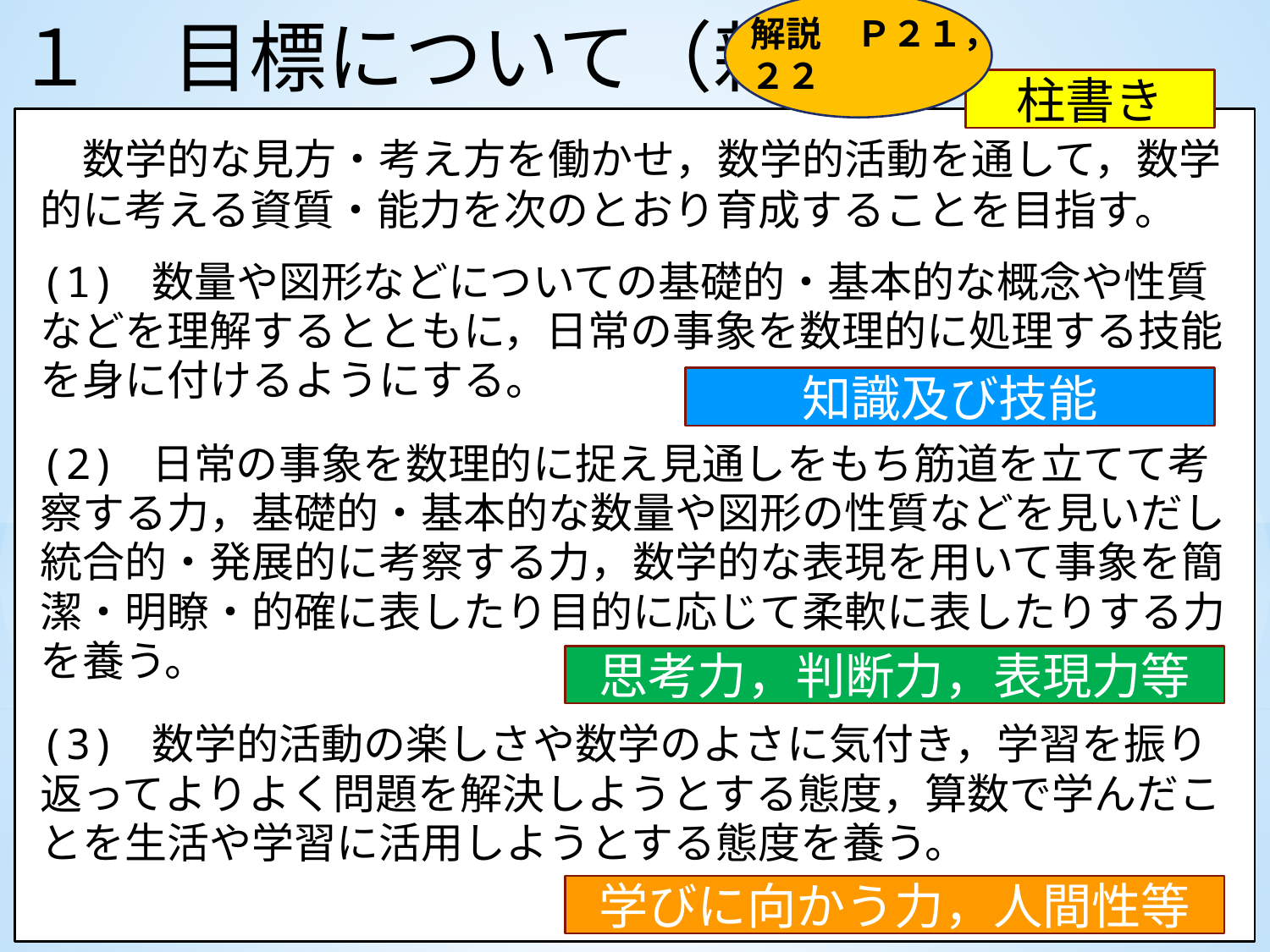

１　目標について（新）
解説　Ｐ２１，２２
柱書き

　数学的な見方・考え方を働かせ，数学的活動を通して，数学的に考える資質・能力を次のとおり育成することを目指す。

(1) 数量や図形などについての基礎的・基本的な概念や性質などを理解するとともに，日常の事象を数理的に処理する技能を身に付けるようにする。

(2) 日常の事象を数理的に捉え見通しをもち筋道を立てて考察する力，基礎的・基本的な数量や図形の性質などを見いだし統合的・発展的に考察する力，数学的な表現を用いて事象を簡潔・明瞭・的確に表したり目的に応じて柔軟に表したりする力を養う。

(3) 数学的活動の楽しさや数学のよさに気付き，学習を振り返ってよりよく問題を解決しようとする態度，算数で学んだことを生活や学習に活用しようとする態度を養う。
知識及び技能
思考力，判断力，表現力等
学びに向かう力，人間性等